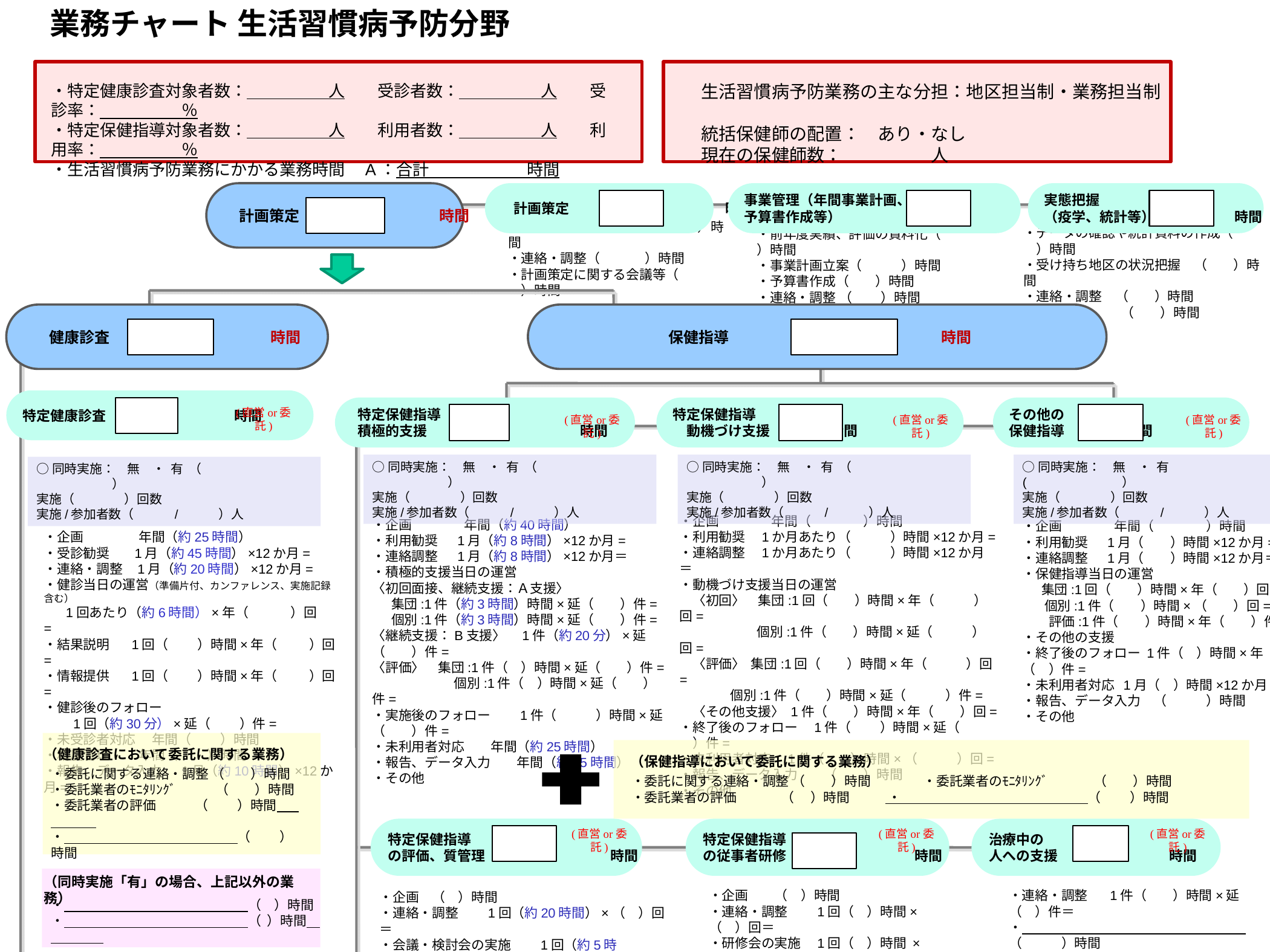

業務チャート 生活習慣病予防分野

・特定健康診査対象者数：　　　　　人　　受診者数：　　　　　人　　受診率：　　　　　％
・特定保健指導対象者数：　　　　　人　　利用者数：　　　　　人　　利用率：　　　　　％
・生活習慣病予防業務にかかる業務時間　A：合計　　　　　　時間

生活習慣病予防業務の主な分担：地区担当制・業務担当制
統括保健師の配置：　あり・なし
現在の保健師数：　　　　　人

  計画策定 　　　　　　　　　時間
   計画策定　 　　　　　　　　　　時間

事業管理（年間事業計画、
予算書作成等） 　　　 　　　 　　　　　　　　時間

実態把握
（疫学、統計等）                         時間

・実績、評価の資料化（ 　 　　）時間
・連絡・調整（　  　　）時間
・計画策定に関する会議等（　 　　）時間
　・前年度実績、評価の資料化（　 　）時間
　・事業計画立案（　　　）時間
　・予算書作成（　　）時間
　・連絡・調整 （　 　）時間
・データの確認や統計資料の作成（　　）時間
・受け持ち地区の状況把握　（　　）時間
・連絡・調整　（　　）時間
・公表　　　  　（　　）時間

     健康診査       　　　　　　　　　時間
                                 保健指導　                      　　　　　　　　時間
Ｚｚ

特定健康診査　 　　　　　　　　時間

(直営or委託)
 特定保健指導
 積極的支援　　　　　　　　　　　時間

特定保健指導
　動機づけ支援                   時間

その他の
保健指導                   時間

(直営or委託)
(直営or委託)
(直営or委託)

○同時実施：　無　・  有  （　　　　　　  　　　　　　　　）
実施（　　　　）回数
実施/参加者数（　　　/　　　）人
○同時実施：　無　・  有  （　　　　　　  　　　　　　　　）
実施（　　　　）回数
実施/参加者数（　　　/　　　）人
○同時実施：　無　・  有(                       　）
実施（　　　　）回数
実施/参加者数（　　　/　　　）人
○同時実施：　無　・  有  （　　　　　　  　　　　　　　　）
実施（　　　　）回数
実施/参加者数（　　　/　　　）人
・企画　　　　年間（　　　　）時間
・利用勧奨　1か月あたり（　　　）時間×12か月=
・連絡調整　1か月あたり（　　　）時間×12か月＝
・動機づけ支援当日の運営
　〈初回〉　集団:1回（　　）時間×年（　　　）回=
 　 　　　　 個別:1件（　　）時間×延（　　　）回=
　〈評価〉  集団:1回（　　）時間×年（　　　）回=
 　           個別:1件（　　）時間×延（　　　）件=
　〈その他支援〉 1件（　　）時間×年（　　）回=
・終了後のフォロー　1件（ 　　）時間×延（　　）件=
・未利用者対応　1件（　　）時間×（　　　）回=
・報告、データ入力　　（　　）時間
・その他
・企画　　　　年間（約40時間）
・利用勧奨　 1月（約8時間）×12か月=
・連絡調整　 1月（約8時間）×12か月＝
・積極的支援当日の運営
〈初回面接、継続支援：Ａ支援〉
　  集団:1件（約3時間）時間×延（　　）件=
　  個別:1件（約3時間）時間×延（　　）件=
〈継続支援：B支援〉　1件（約20分）×延（　　）件=
〈評価〉　集団:1件（　）時間×延（　　）件=
　　　　　　 個別:1件（　）時間×延（　　）件=
・実施後のフォロー　　1件（　　　）時間×延（　　）件=
・未利用者対応　　年間（約25時間）
・報告、データ入力　　年間（約25時間）
・その他

・企画　　　　年間（　　　　）時間
・利用勧奨　 1月（　　）時間×12か月=
・連絡調整 　1月（　　）時間×12か月＝
・保健指導当日の運営
　  集団:1回（　　）時間×年（　　）回=
 　 個別:1件（　　）時間×（　　）回=
　　評価:1件（　　）時間×年（　　）件=
・その他の支援
・終了後のフォロー 1件（　）時間×年（　）件=
・未利用者対応  1月（　）時間×12か月=
・報告、データ入力　（　　　）時間
・その他
・企画　 　　　年間（約25時間）
・受診勧奨　   1月（約45時間）×12か月=
・連絡・調整    1月（約20時間）×12か月=
・健診当日の運営（準備片付、カンファレンス、実施記録含む）
　  1回あたり（約6時間）×年（　　 　）回=
・結果説明　  1回（ 　　）時間×年（　  　）回=
・情報提供　  1回（ 　　）時間×年（　  　）回=
・健診後のフォロー
　　1回（約30分）×延（　 　）件=
・未受診者対応　 年間（　 　）時間
・精度管理　　 年間（　 　）時間
・報告、データ入力　 1月（約10時間）×12か月=
（健康診査において委託に関する業務）

・委託に関する連絡・調整 （　　）時間
・委託業者のﾓﾆﾀﾘﾝｸﾞ　　　（　　）時間
・委託業者の評価         　（ 　　）時間
・　　　　　       　　　　　　   （　 　）時間

（保健指導において委託に関する業務）

・委託に関する連絡・調整 （　　）時間　　　　・委託業者のﾓﾆﾀﾘﾝｸﾞ　　　  （　　）時間
・委託業者の評価         　  （ 　）時間   　　 ・　　　　　　       　　　　　　   （　 　）時間

特定保健指導
の評価、質管理　　　　　　　　　時間

特定保健指導
の従事者研修 　　　　　　　　　時間

治療中の
人への支援　　　　　　　　時間

(直営or委託)
(直営or委託)
(直営or委託)

（同時実施「有」の場合、上記以外の業務）

・　　　　　　　　　　　　　　（　）時間
・　　　　　　　　　　　　　　（  ）時間

・企画　　（　）時間
・連絡・調整　　1回（　）時間×（　）回＝
・研修会の実施　1回（　）時間 ×（　）回=
・連絡・調整  　1件（　　）時間×延（　）件＝
・　　　　　　　　　　　　　　　　　（　　　）時間
・　　　　　　　　　　　　　　　　　（　　　）時間
・企画　（　）時間
・連絡・調整　　1回（約20時間）×（　）回＝
・会議・検討会の実施　　1回（約5時間）×（　）回=